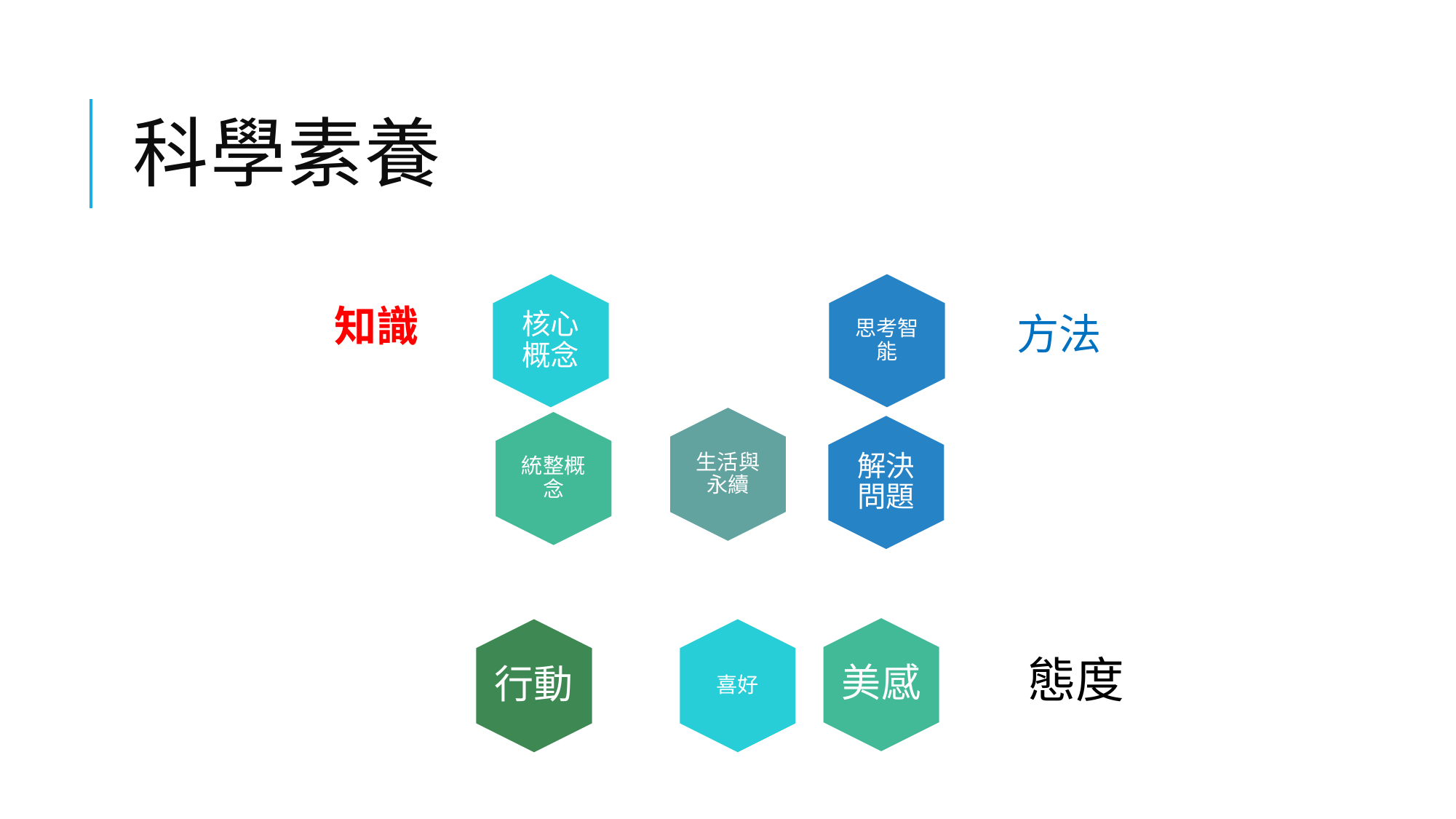

# 科學素養
思考智能
方法
核心概念
統整概念
行動
生活與永續
知識
解決問題
喜好
態度
美感